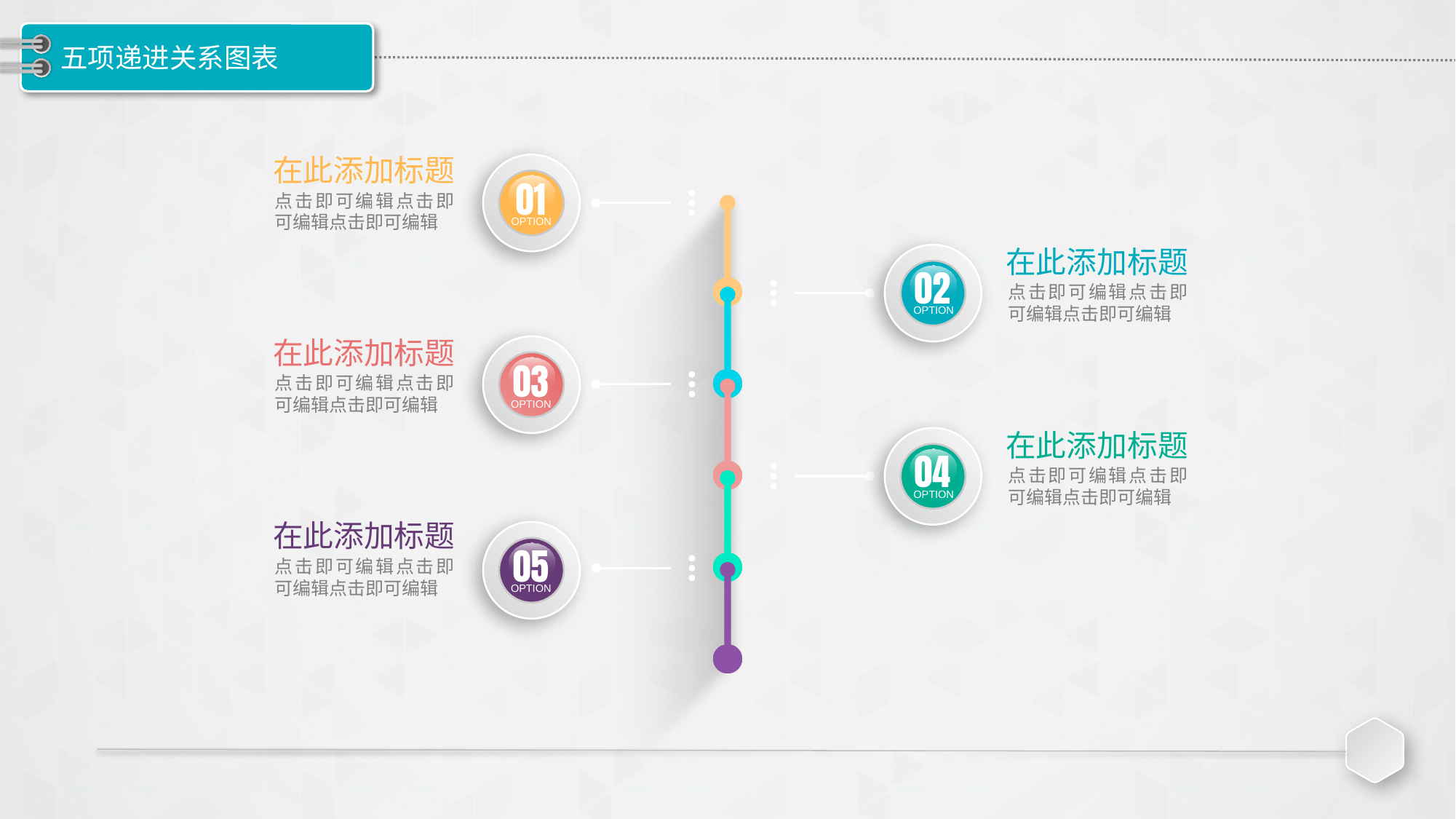

# 五项递进关系图表
在此添加标题
点击即可编辑点击即可编辑点击即可编辑

01
OPTION

在此添加标题
点击即可编辑点击即可编辑点击即可编辑

02
OPTION

在此添加标题
点击即可编辑点击即可编辑点击即可编辑

03
OPTION

在此添加标题
点击即可编辑点击即可编辑点击即可编辑

04
OPTION

在此添加标题
点击即可编辑点击即可编辑点击即可编辑

05
OPTION

75